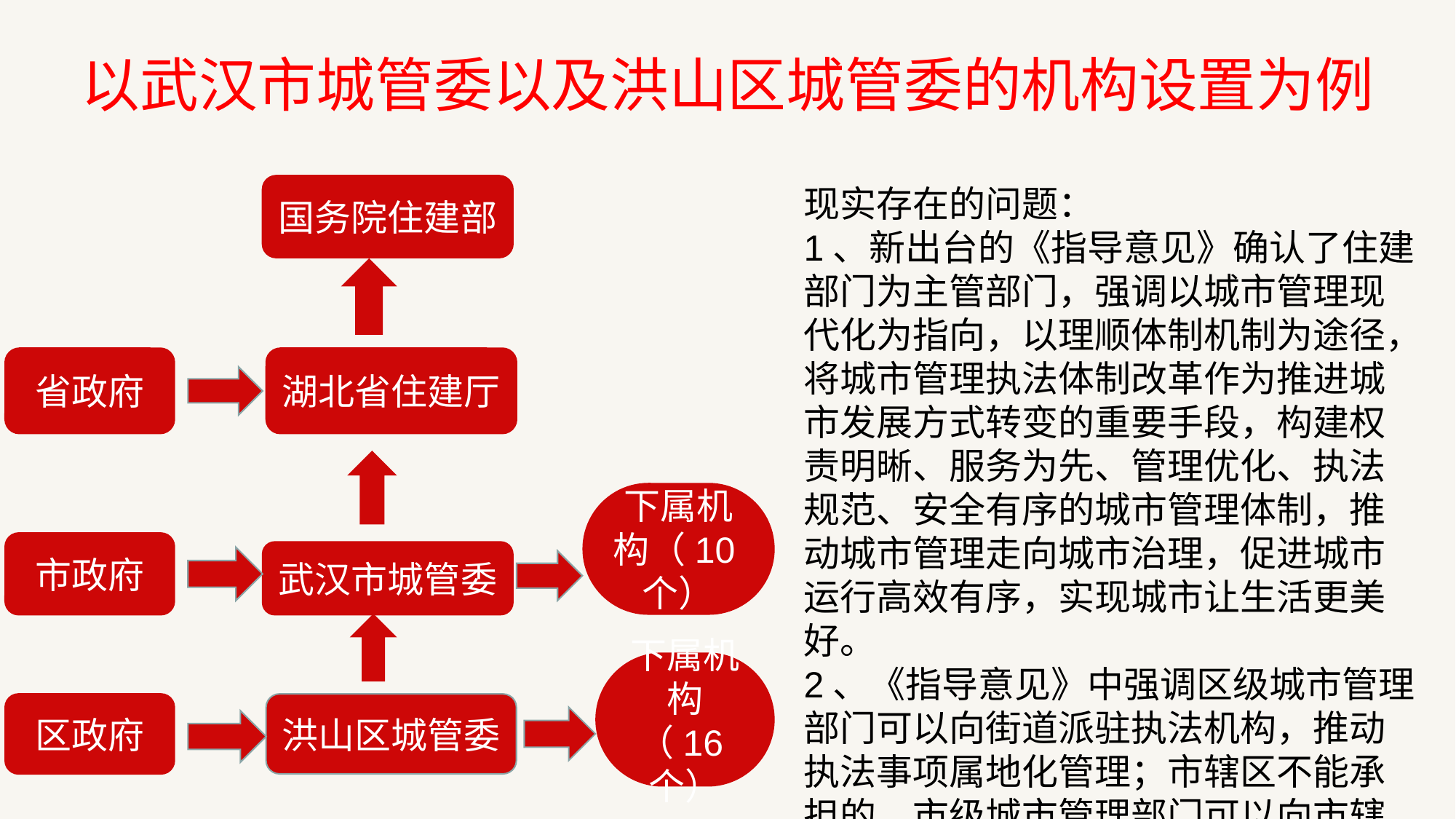

以武汉市城管委以及洪山区城管委的机构设置为例
国务院住建部
现实存在的问题：
1、新出台的《指导意见》确认了住建部门为主管部门，强调以城市管理现代化为指向，以理顺体制机制为途径，将城市管理执法体制改革作为推进城市发展方式转变的重要手段，构建权责明晰、服务为先、管理优化、执法规范、安全有序的城市管理体制，推动城市管理走向城市治理，促进城市运行高效有序，实现城市让生活更美好。
2、《指导意见》中强调区级城市管理部门可以向街道派驻执法机构，推动执法事项属地化管理；市辖区不能承担的，市级城市管理部门可以向市辖区和街道派驻执法机构，开展综合执法工作。因此在实践中导致全国各地城管多种多样。有些城市的街道、乡镇聘用的协管员与执法人员比例达到10:1。

省政府
湖北省住建厅

下属机构（10个）
市政府
武汉市城管委

下属机构（16个）
区政府
洪山区城管委